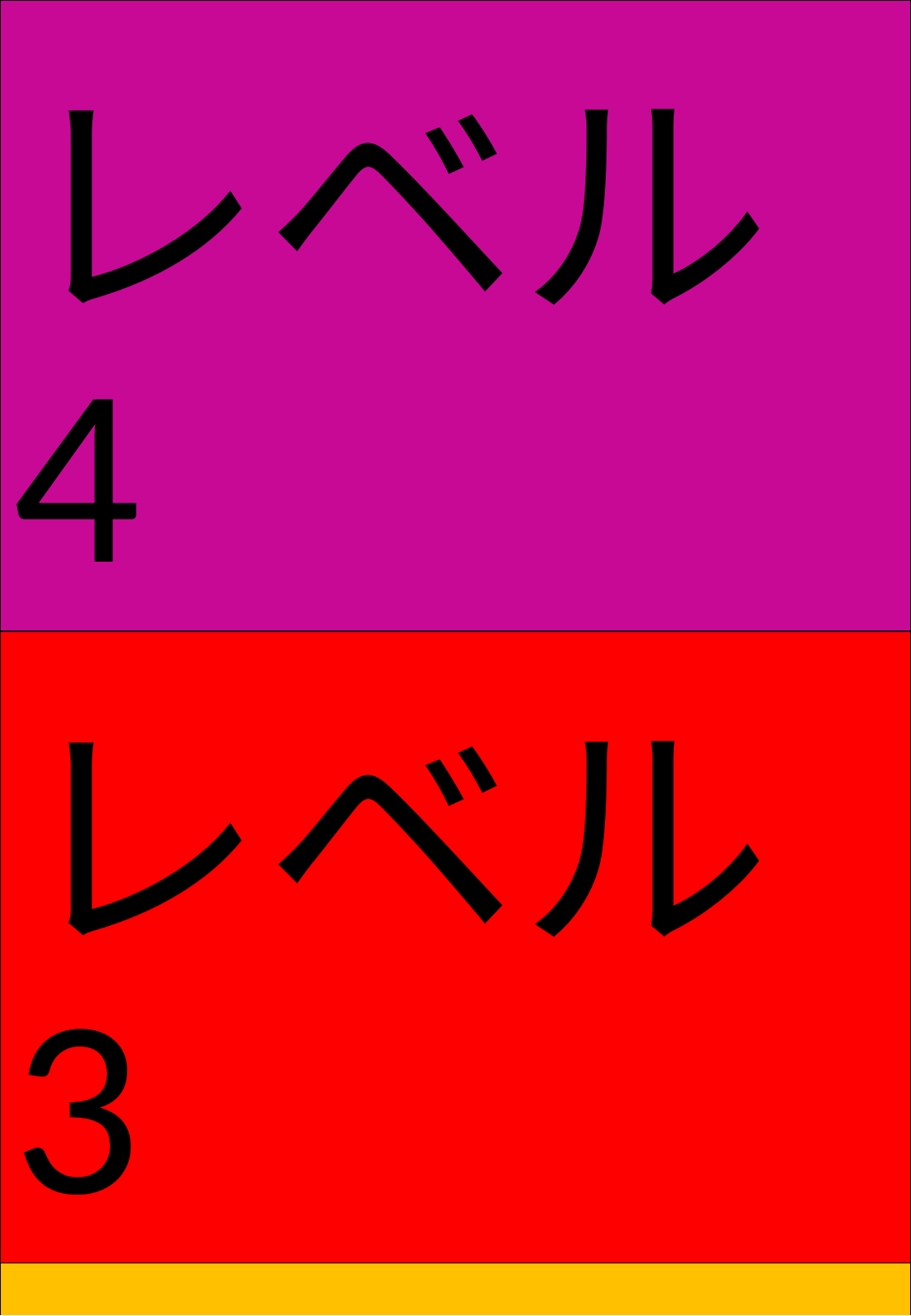

| レベル4 |
| --- |
| レベル3 |
| レベル2 |